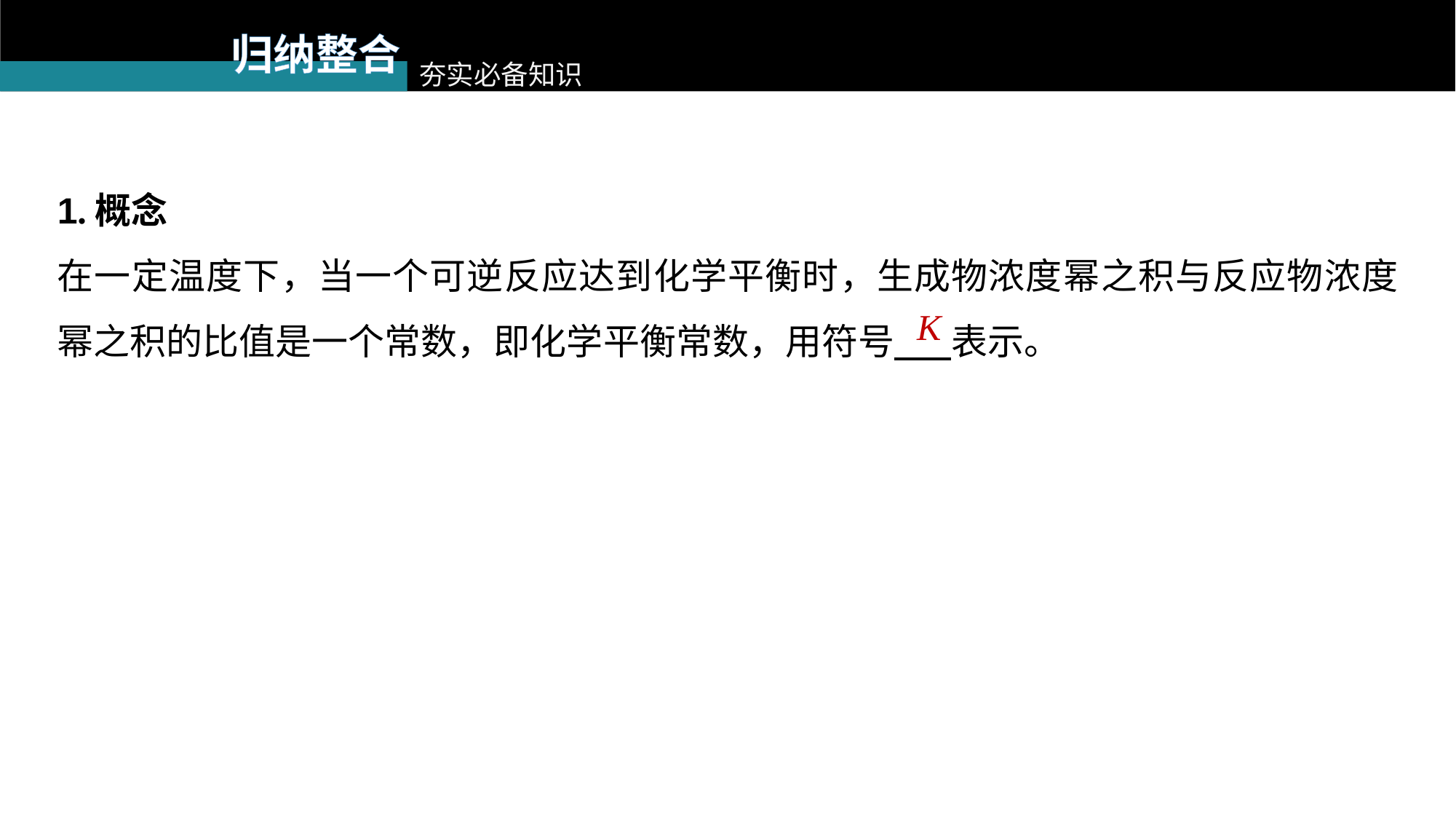

归纳整合
夯实必备知识

1.概念
在一定温度下，当一个可逆反应达到化学平衡时，生成物浓度幂之积与反应物浓度幂之积的比值是一个常数，即化学平衡常数，用符号       表示。
K